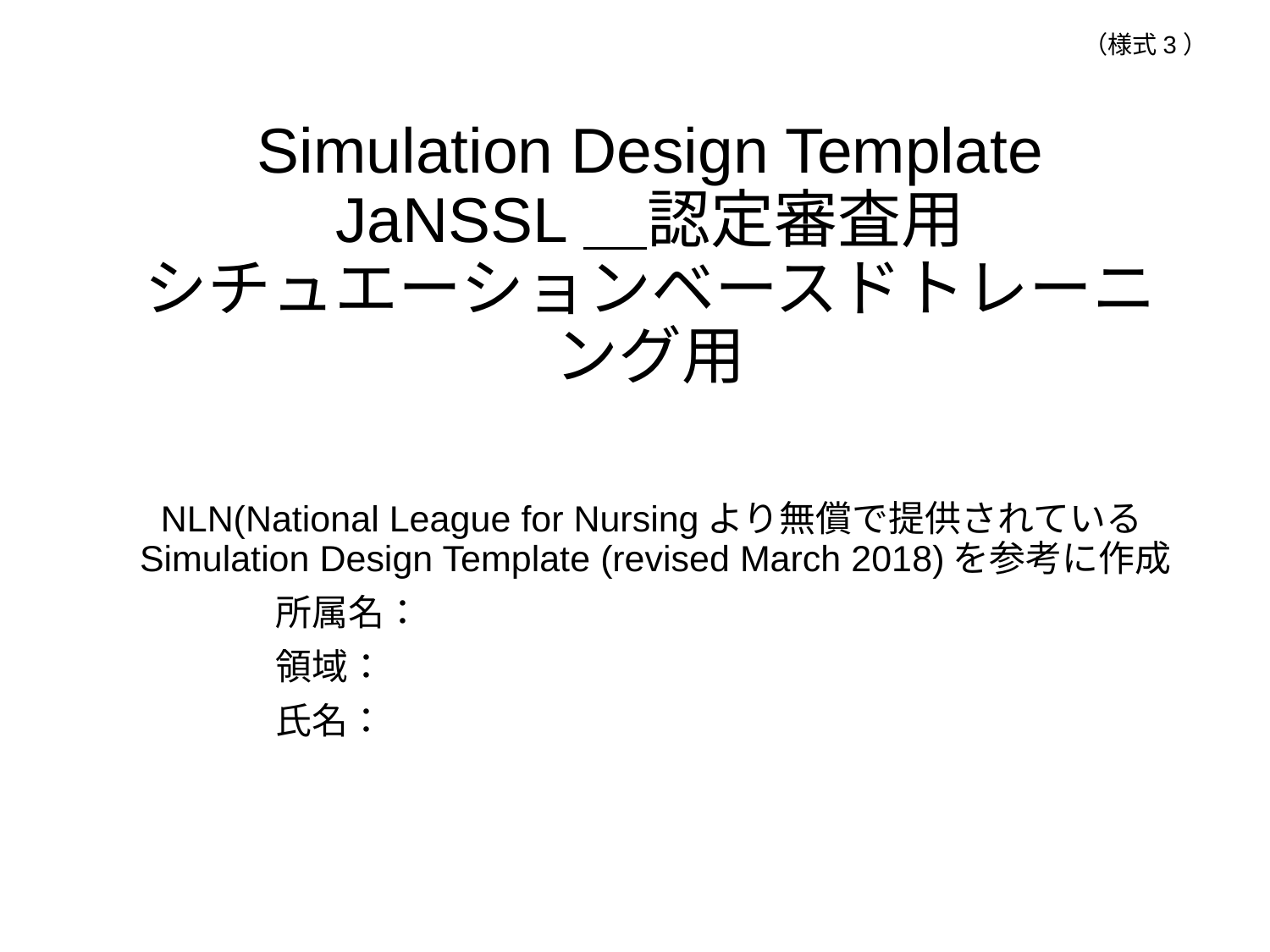

# Simulation Design Template JaNSSL＿認定審査用 シチュエーションベースドトレーニング用
NLN(National League for Nursingより無償で提供されているSimulation Design Template (revised March 2018)を参考に作成
　　　　所属名：
　　　　領域：
　　　　氏名：